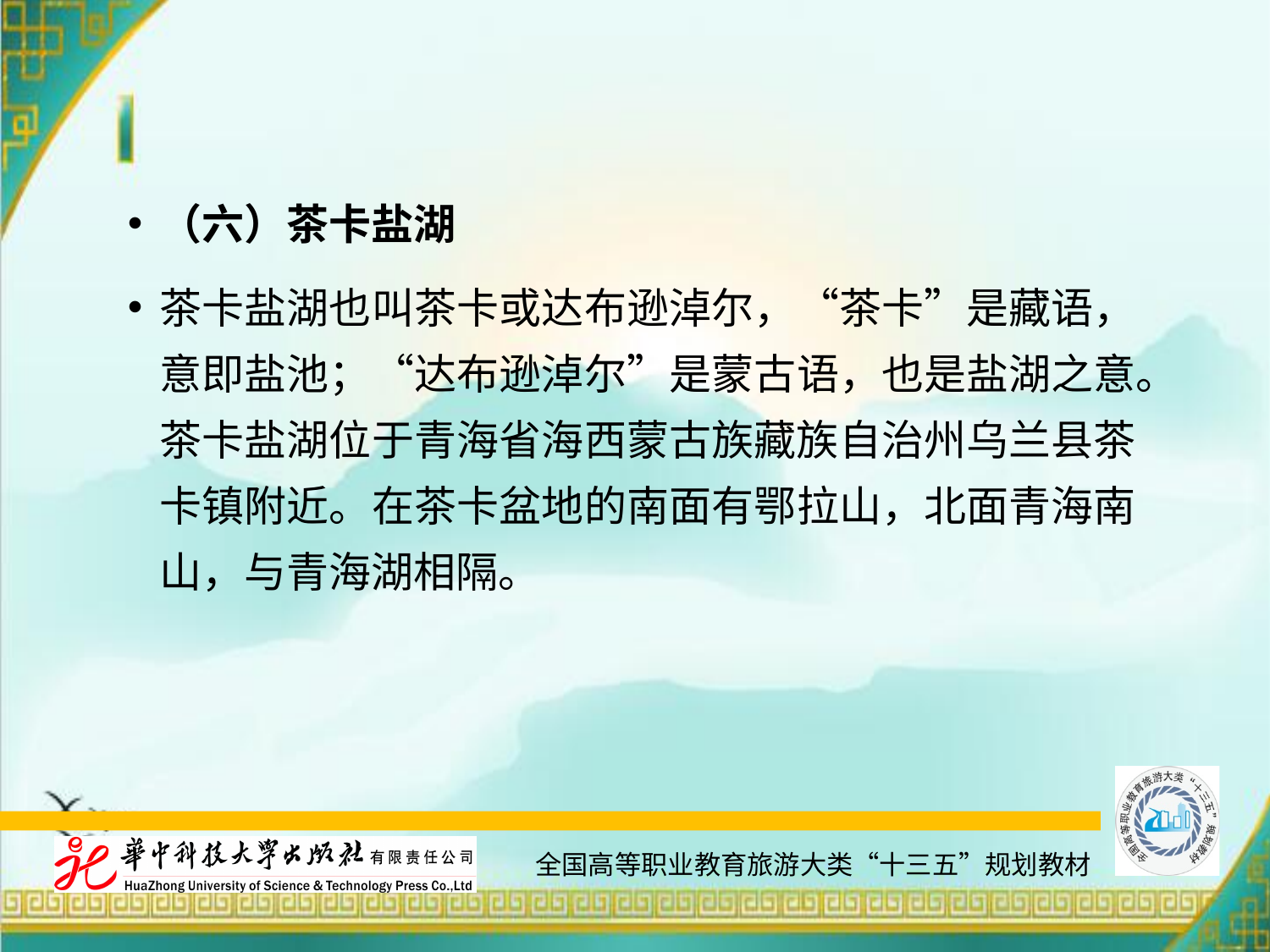

#
（六）茶卡盐湖
茶卡盐湖也叫茶卡或达布逊淖尔，“茶卡”是藏语，意即盐池；“达布逊淖尔”是蒙古语，也是盐湖之意。茶卡盐湖位于青海省海西蒙古族藏族自治州乌兰县茶卡镇附近。在茶卡盆地的南面有鄂拉山，北面青海南山，与青海湖相隔。